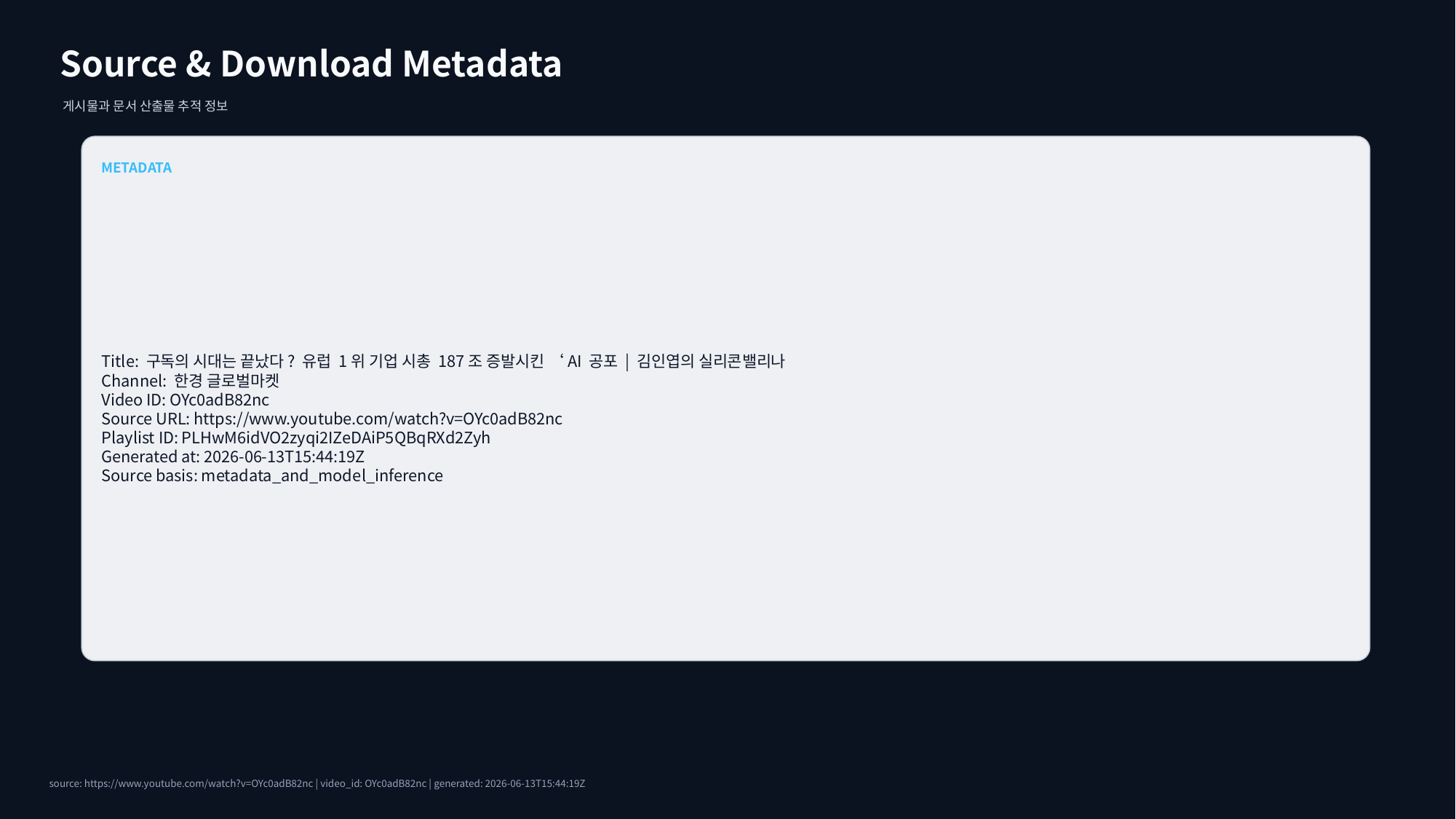

Source & Download Metadata
게시물과 문서 산출물 추적 정보

METADATA
Title: 구독의 시대는 끝났다? 유럽 1위 기업 시총 187조 증발시킨 ‘AI 공포 | 김인엽의 실리콘밸리나
Channel: 한경 글로벌마켓
Video ID: OYc0adB82nc
Source URL: https://www.youtube.com/watch?v=OYc0adB82nc
Playlist ID: PLHwM6idVO2zyqi2IZeDAiP5QBqRXd2Zyh
Generated at: 2026-06-13T15:44:19Z
Source basis: metadata_and_model_inference
source: https://www.youtube.com/watch?v=OYc0adB82nc | video_id: OYc0adB82nc | generated: 2026-06-13T15:44:19Z